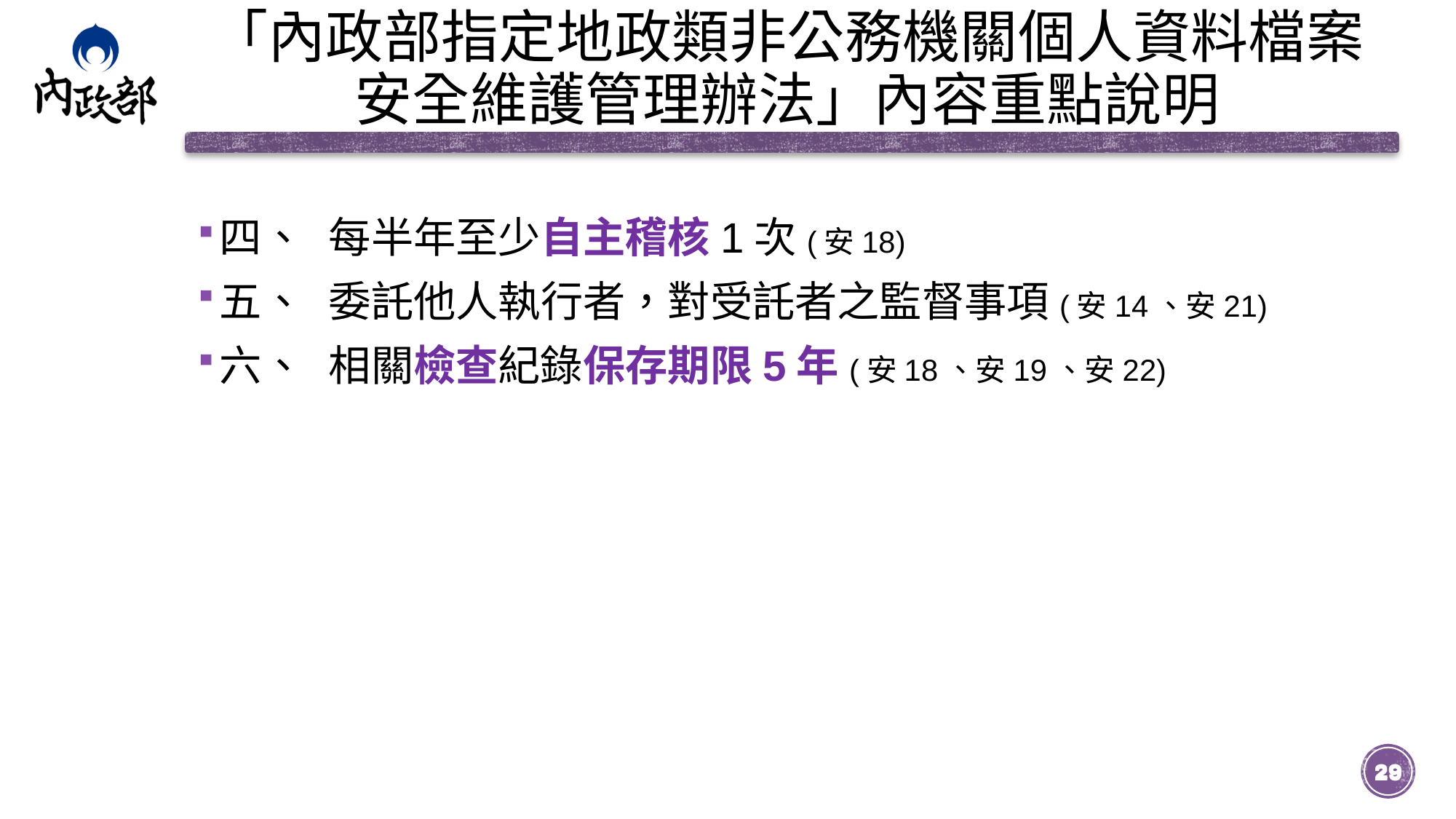

# 「內政部指定地政類非公務機關個人資料檔案安全維護管理辦法」內容重點說明
四、	每半年至少自主稽核1次(安18)
五、	委託他人執行者，對受託者之監督事項(安14、安21)
六、	相關檢查紀錄保存期限5年(安18、安19、安22)

29